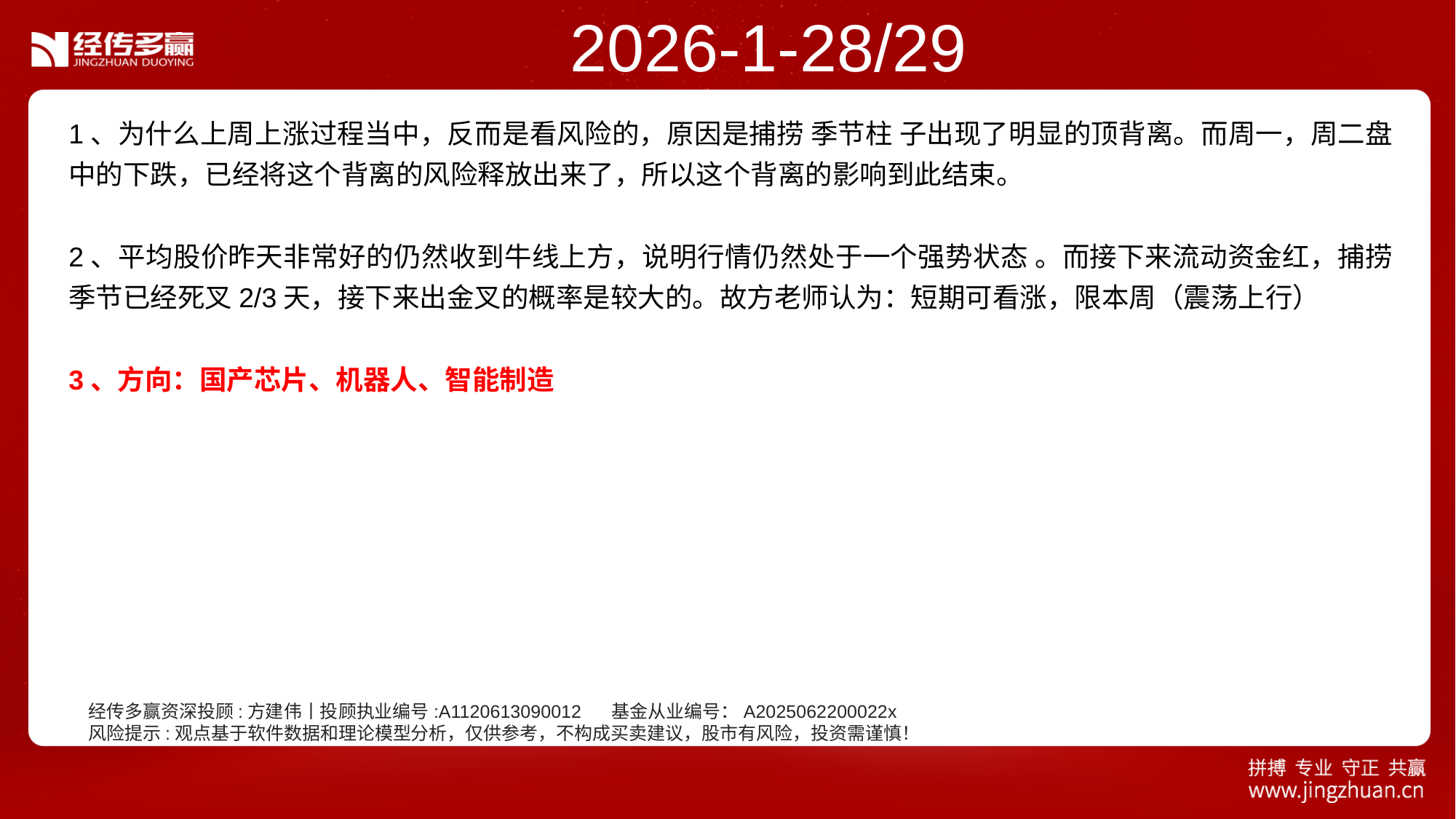

2026-1-28/29
1、为什么上周上涨过程当中，反而是看风险的，原因是捕捞 季节柱 子出现了明显的顶背离。而周一，周二盘中的下跌，已经将这个背离的风险释放出来了，所以这个背离的影响到此结束。

2、平均股价昨天非常好的仍然收到牛线上方，说明行情仍然处于一个强势状态 。而接下来流动资金红，捕捞 季节已经死叉2/3天，接下来出金叉的概率是较大的。故方老师认为：短期可看涨，限本周（震荡上行）

3、方向：国产芯片、机器人、智能制造